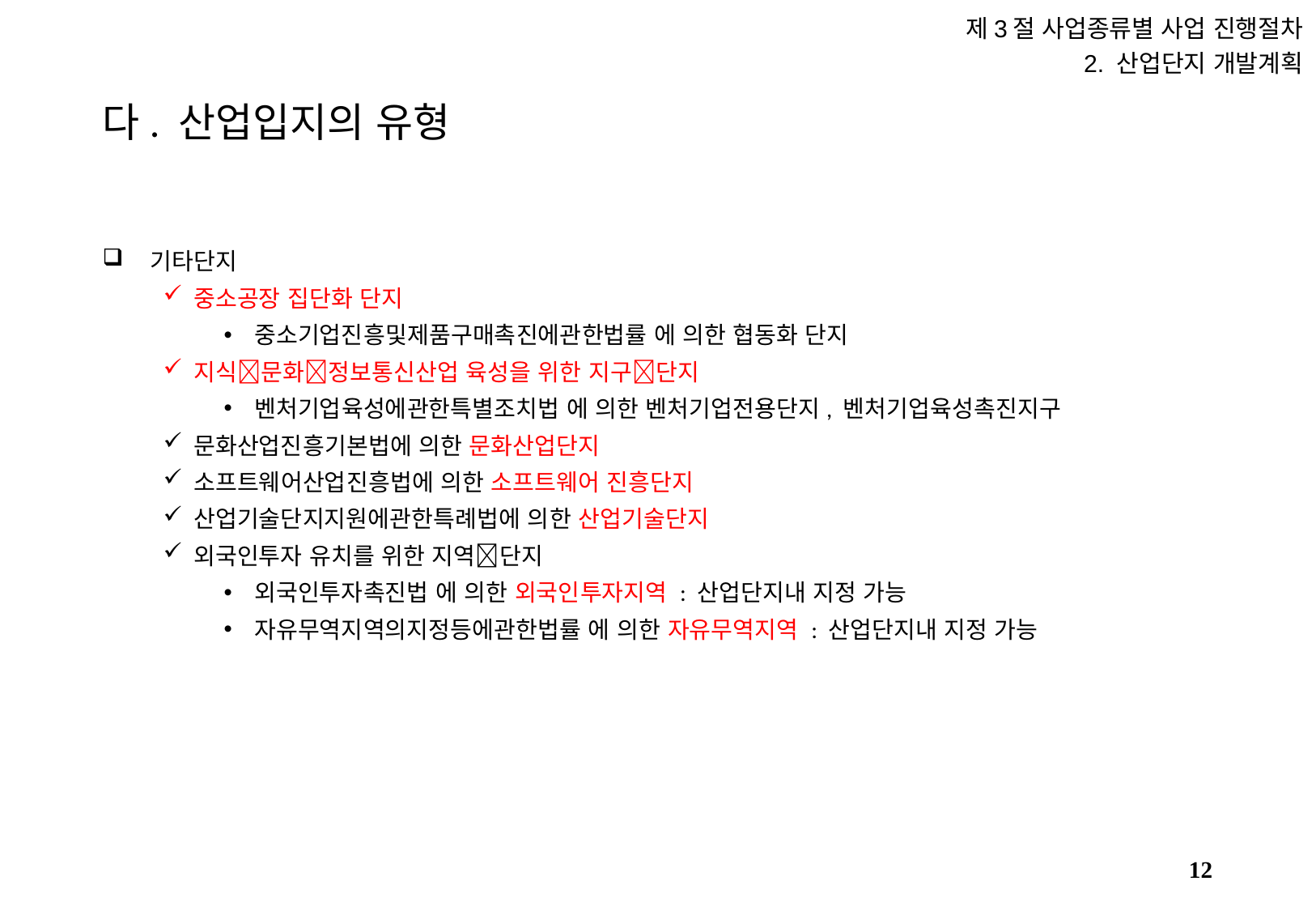

제3절 사업종류별 사업 진행절차
2. 산업단지 개발계획
# 다. 산업입지의 유형
기타단지
중소공장 집단화 단지
중소기업진흥및제품구매촉진에관한법률 에 의한 협동화 단지
지식⋅문화⋅정보통신산업 육성을 위한 지구⋅단지
벤처기업육성에관한특별조치법 에 의한 벤처기업전용단지, 벤처기업육성촉진지구
문화산업진흥기본법에 의한 문화산업단지
소프트웨어산업진흥법에 의한 소프트웨어 진흥단지
산업기술단지지원에관한특례법에 의한 산업기술단지
외국인투자 유치를 위한 지역⋅단지
외국인투자촉진법 에 의한 외국인투자지역 : 산업단지내 지정 가능
자유무역지역의지정등에관한법률 에 의한 자유무역지역 : 산업단지내 지정 가능
12